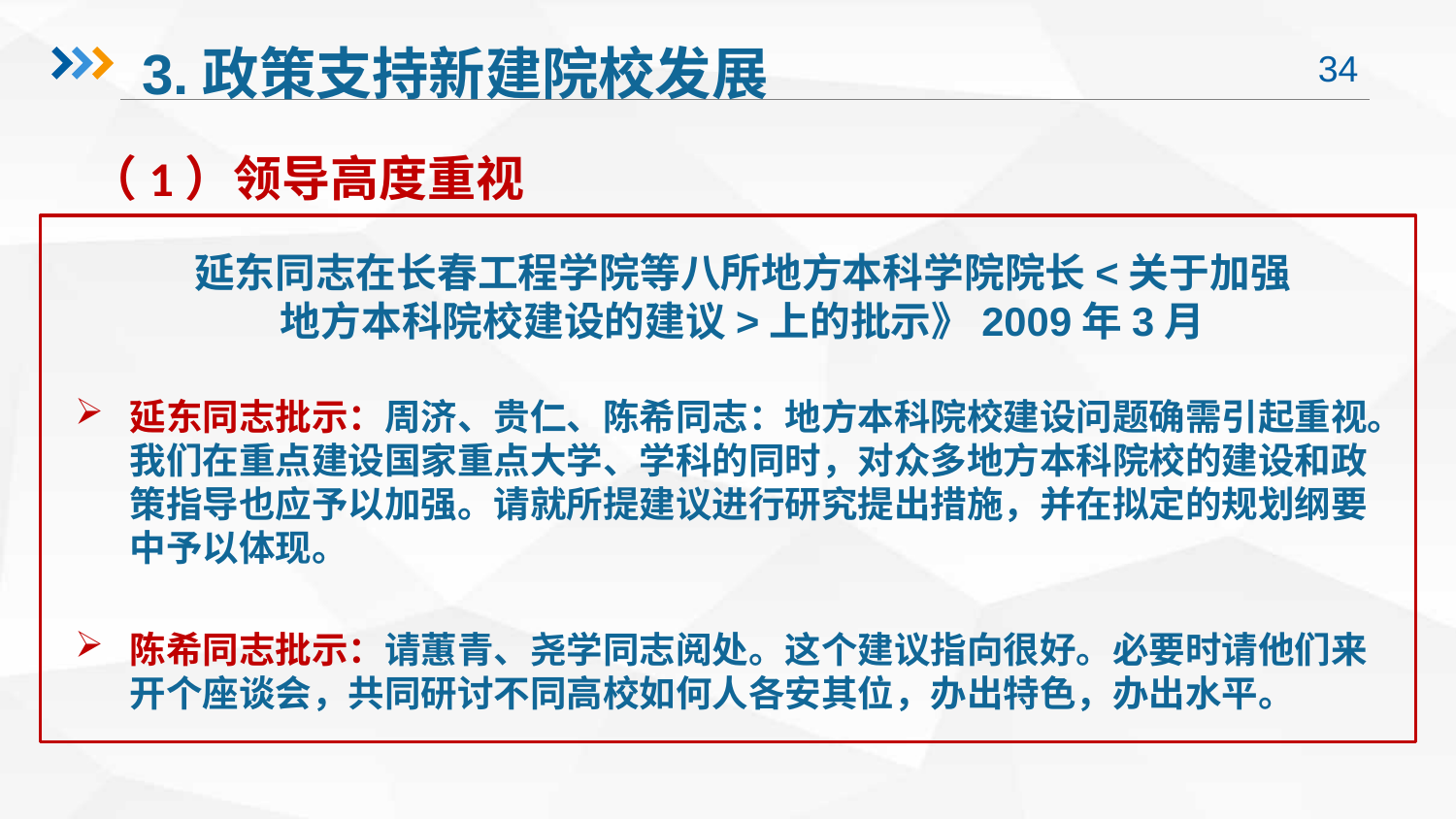

3.政策支持新建院校发展
（1）领导高度重视
延东同志在长春工程学院等八所地方本科学院院长<关于加强地方本科院校建设的建议>上的批示》2009年3月

延东同志批示：周济、贵仁、陈希同志：地方本科院校建设问题确需引起重视。我们在重点建设国家重点大学、学科的同时，对众多地方本科院校的建设和政策指导也应予以加强。请就所提建议进行研究提出措施，并在拟定的规划纲要中予以体现。

陈希同志批示：请蕙青、尧学同志阅处。这个建议指向很好。必要时请他们来开个座谈会，共同研讨不同高校如何人各安其位，办出特色，办出水平。